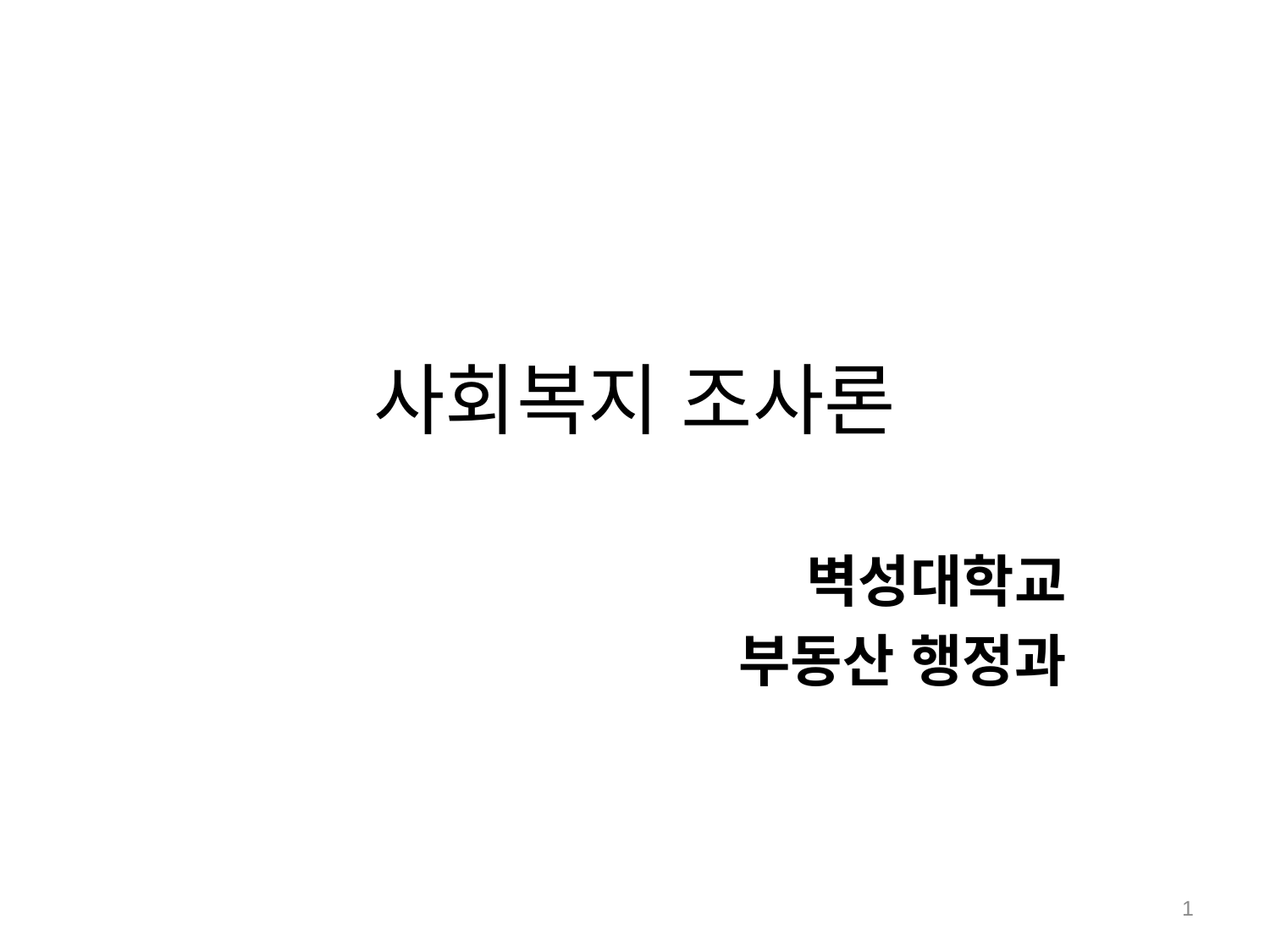

# 사회복지 조사론
벽성대학교
부동산 행정과
1